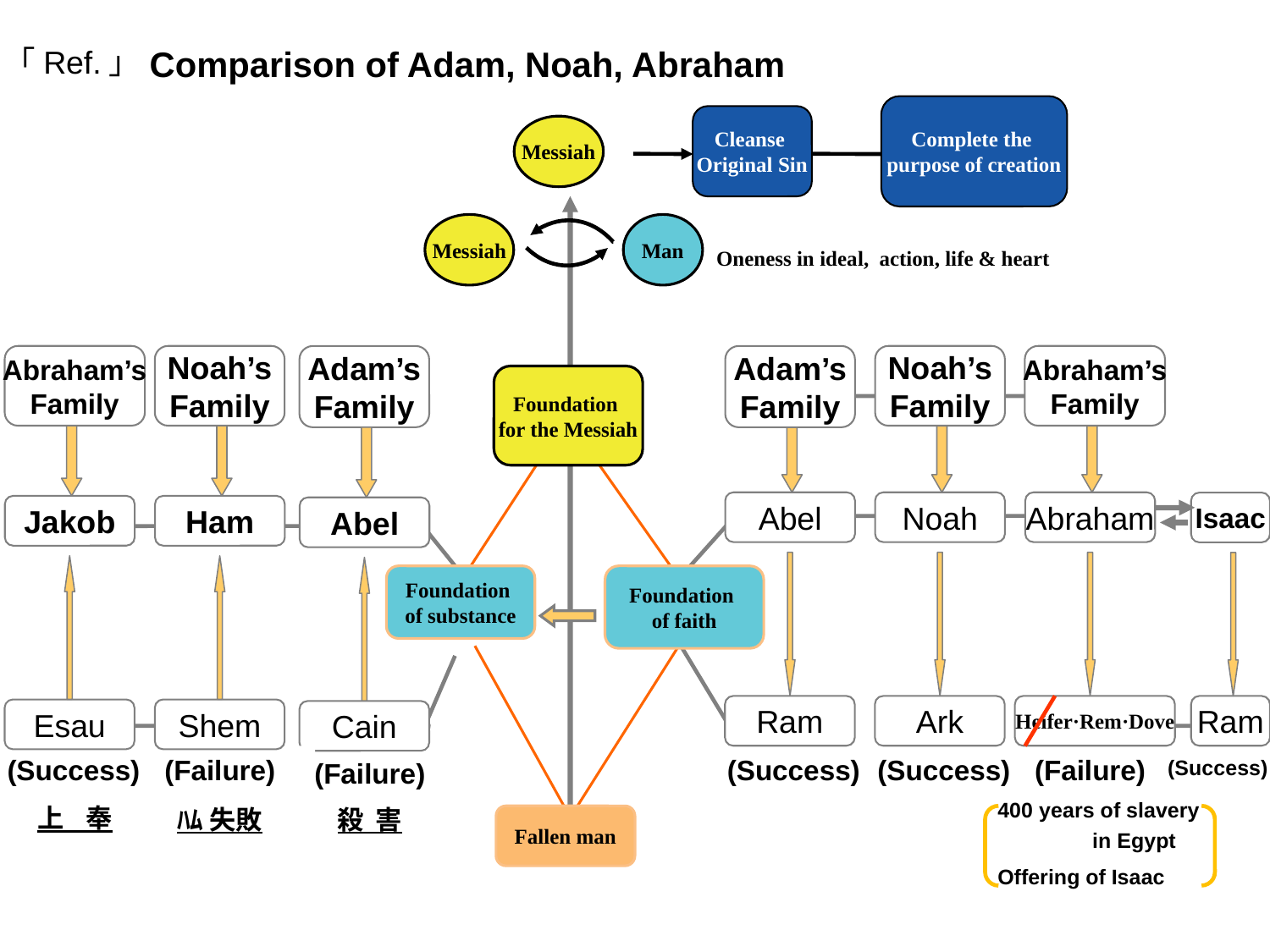

Comparison of Adam, Noah, Abraham
「Ref.」
Complete the
purpose of creation
Cleanse
Original Sin
Messiah

Messiah
Man

Oneness in ideal,  action, life & heart

Abraham’s
Family
Noah’s
Family
Adam’s
Family
Adam’s
Family
Noah’s
Family
Abraham’s
Family
Foundation
for the Messiah

Abel
Noah
Abraham
Isaac
Jakob
Ham
Abel

Foundation
of substance
Foundation
of faith

Ram
Ark
Heifer·Rem·Dove
Ram
Esau
Shem
Cain

(Success)
(Failure)
(Success)
(Success)
(Failure)
(Success)
(Failure)
400 years of slavery
                in Egypt
Offering of Isaac
上   奉
ﾊﾑ 失敗
殺  害
Fallen man